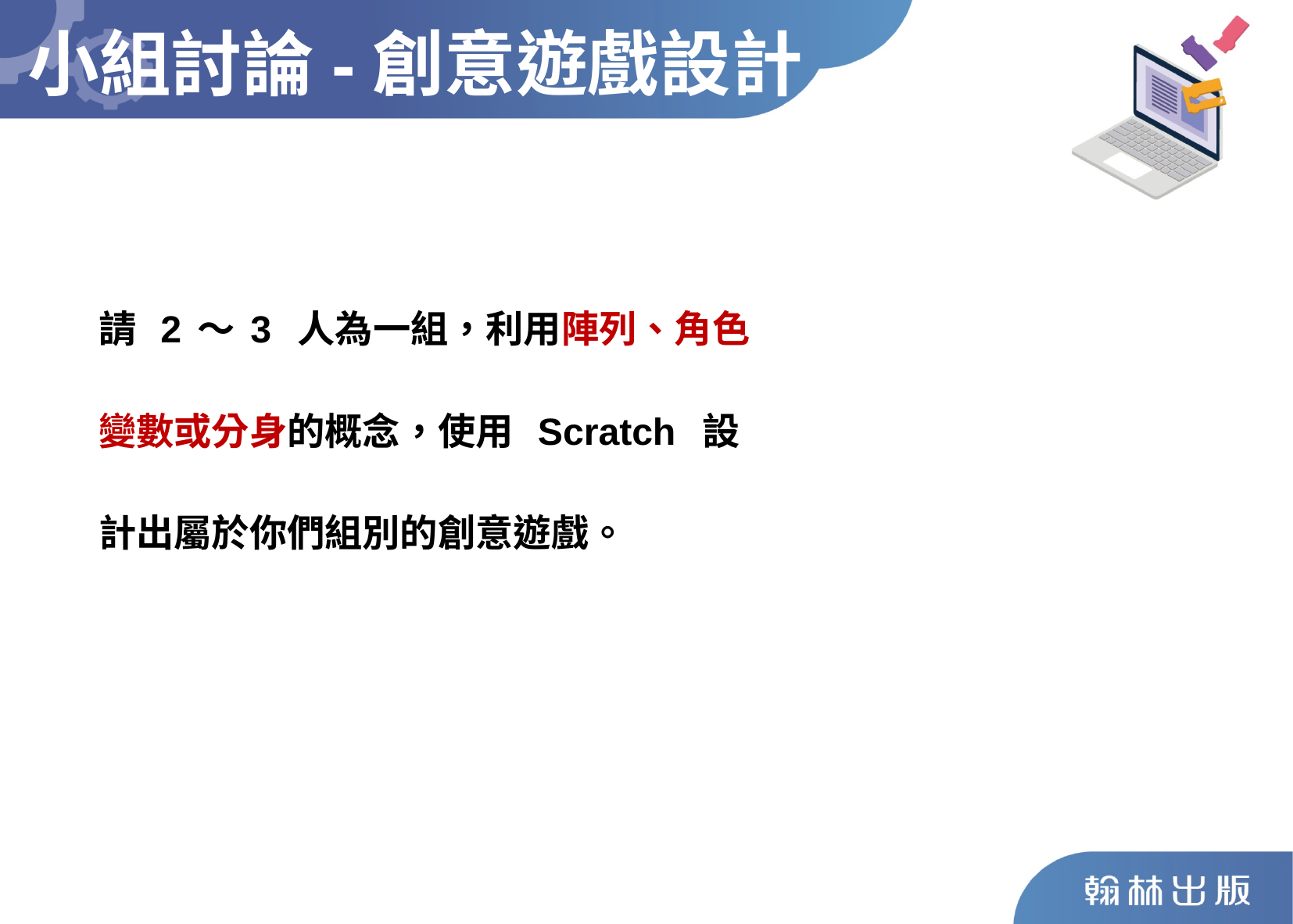

小組討論-創意遊戲設計
請 2～3 人為一組，利用陣列、角色
變數或分身的概念，使用 Scratch 設
計出屬於你們組別的創意遊戲。